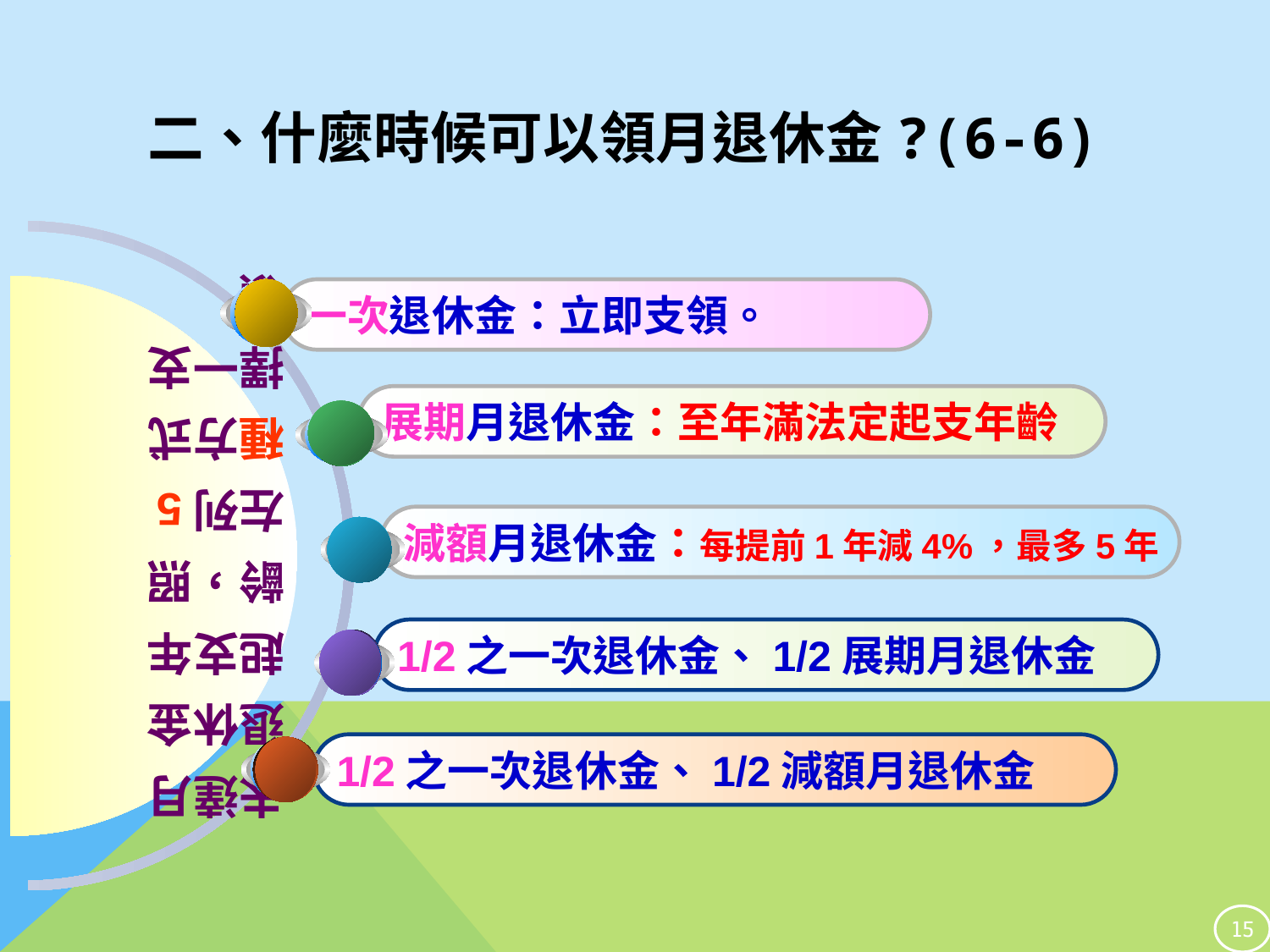

二、什麼時候可以領月退休金?(6-6)

未達月退休金起支年齡，照左列5種方式擇一支領
一次退休金：立即支領。

展期月退休金：至年滿法定起支年齡

減額月退休金：每提前1年減4%，最多5年

1/2之一次退休金、1/2展期月退休金

1/2之一次退休金、1/2減額月退休金

15